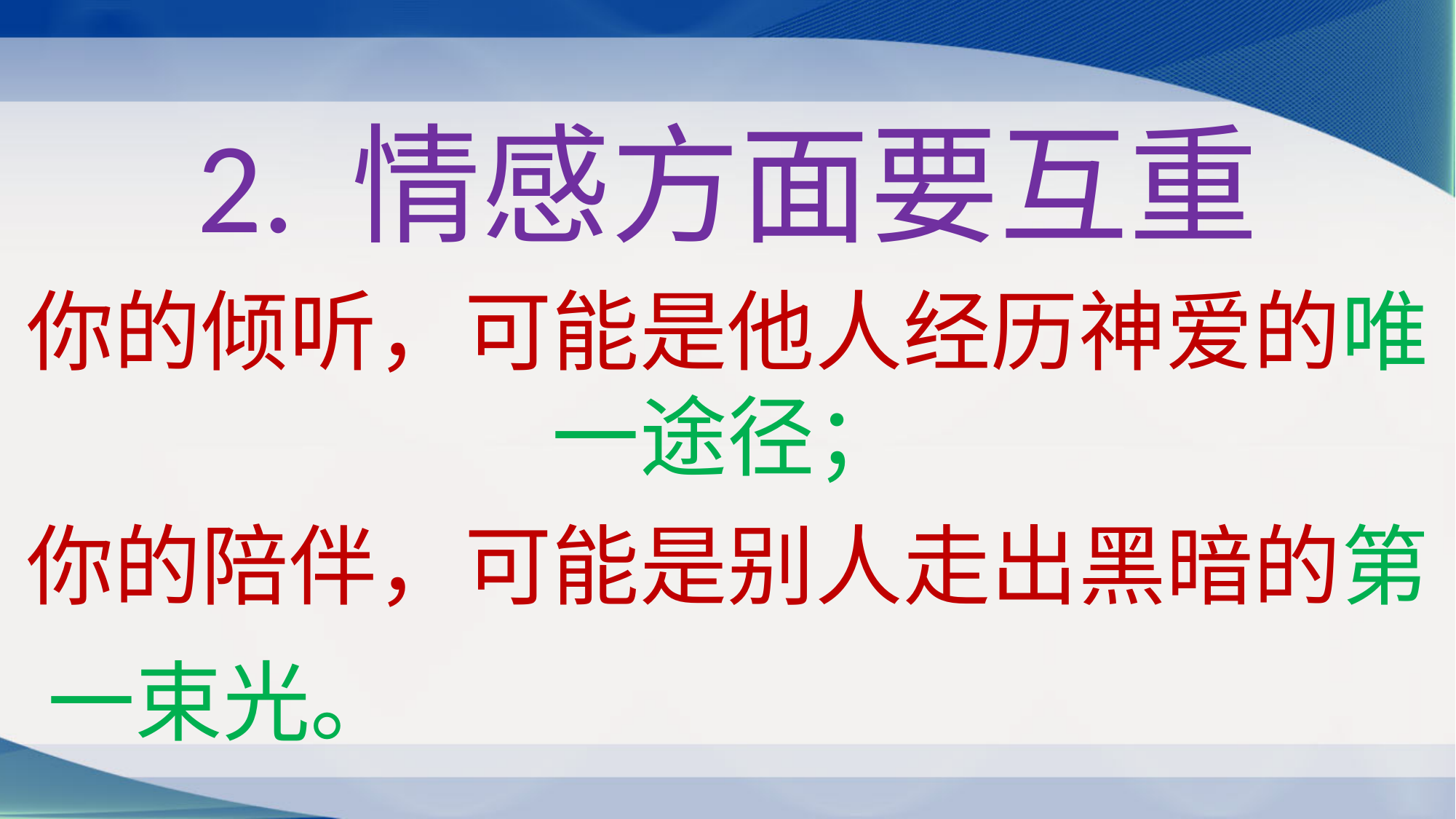

2. 情感方面要互重
你的倾听，可能是他人经历神爱的唯一途径；
你的陪伴，可能是别人走出黑暗的第一束光。